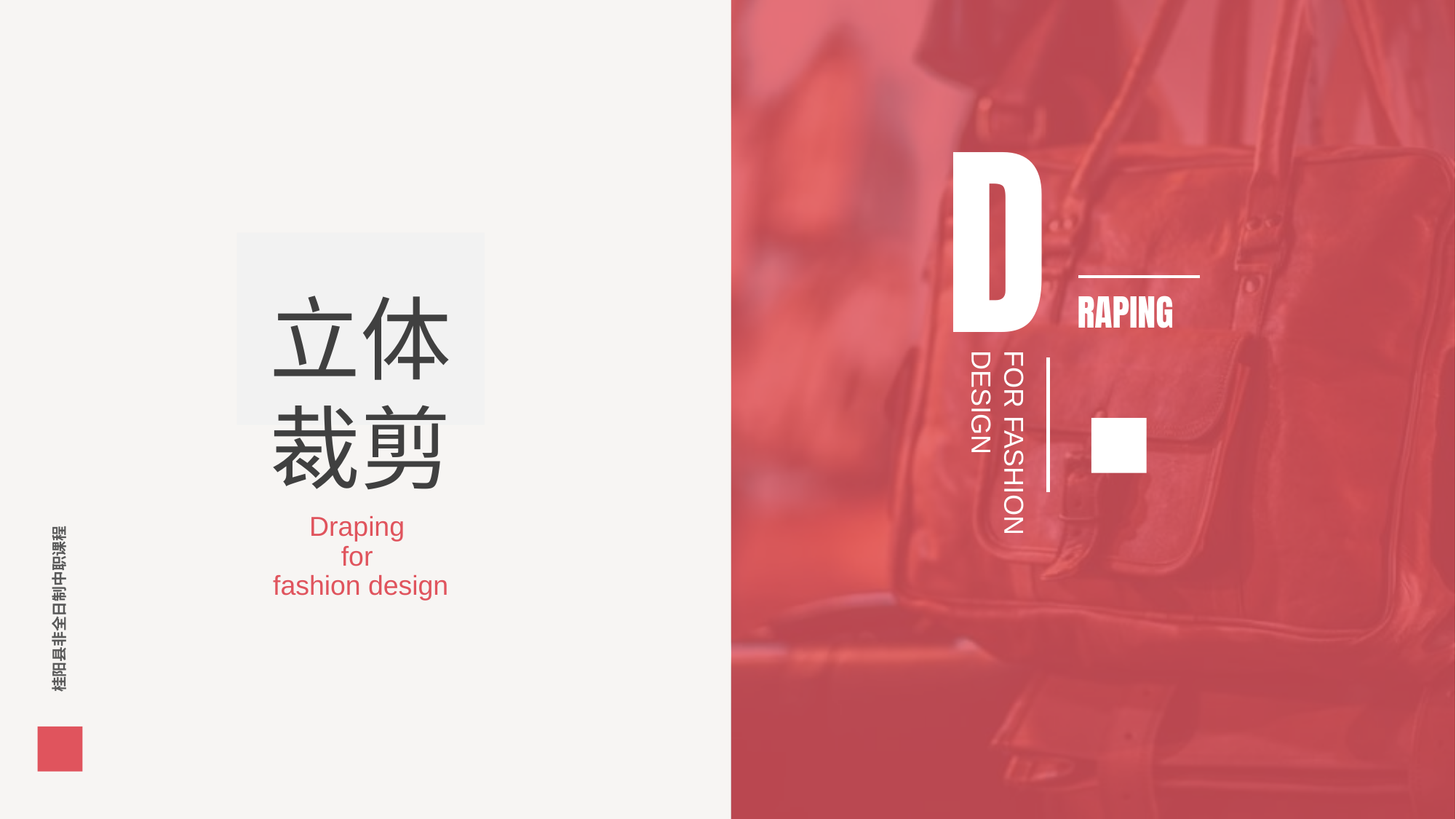

D

立体裁剪
RAPING

# Draping for fashion design
FOR FASHION DESIGN

桂阳县非全日制中职课程